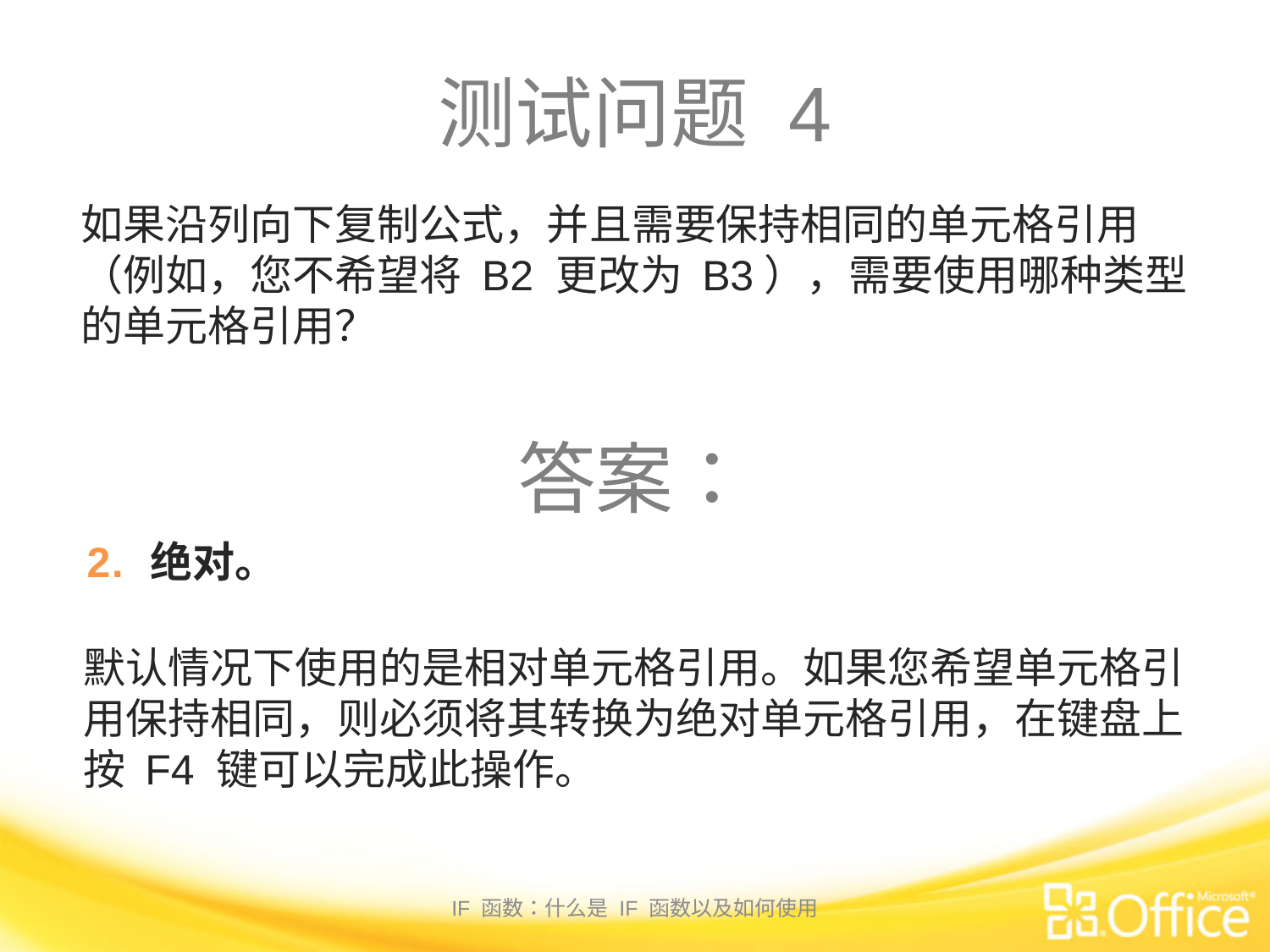

# 测试问题 4
如果沿列向下复制公式，并且需要保持相同的单元格引用（例如，您不希望将 B2 更改为 B3），需要使用哪种类型的单元格引用？
答案：
绝对。
默认情况下使用的是相对单元格引用。如果您希望单元格引用保持相同，则必须将其转换为绝对单元格引用，在键盘上按 F4 键可以完成此操作。
IF 函数：什么是 IF 函数以及如何使用